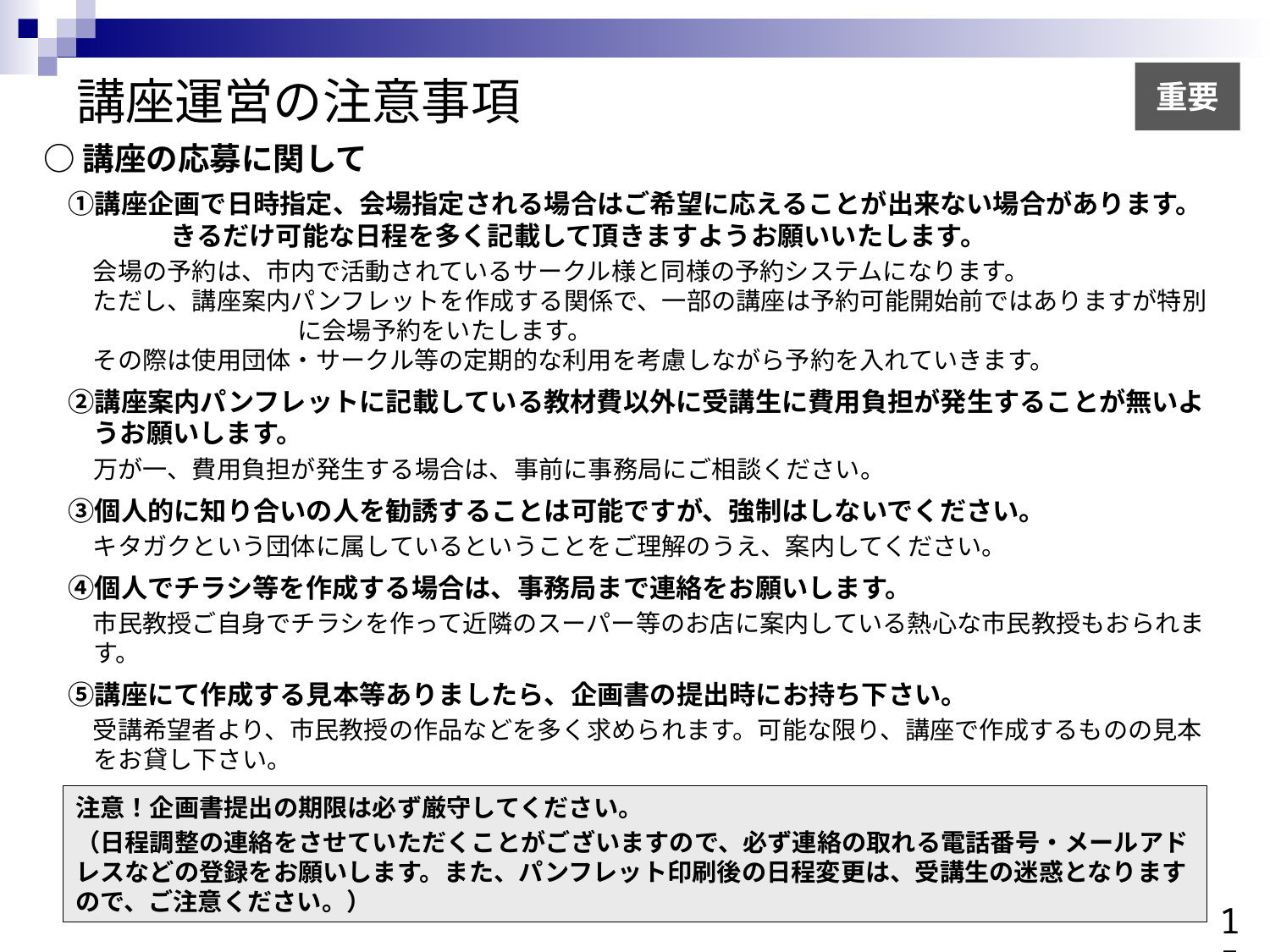

重要
# 講座運営の注意事項
○講座の応募に関して
　①講座企画で日時指定、会場指定される場合はご希望に応えることが出来ない場合があります。	きるだけ可能な日程を多く記載して頂きますようお願いいたします。
　　会場の予約は、市内で活動されているサークル様と同様の予約システムになります。
　　ただし、講座案内パンフレットを作成する関係で、一部の講座は予約可能開始前ではありますが特別　　　　　		に会場予約をいたします。
　　その際は使用団体・サークル等の定期的な利用を考慮しながら予約を入れていきます。
　②講座案内パンフレットに記載している教材費以外に受講生に費用負担が発生することが無いよ	うお願いします。
　　万が一、費用負担が発生する場合は、事前に事務局にご相談ください。
　③個人的に知り合いの人を勧誘することは可能ですが、強制はしないでください。
　　キタガクという団体に属しているということをご理解のうえ、案内してください。
　④個人でチラシ等を作成する場合は、事務局まで連絡をお願いします。
　　市民教授ご自身でチラシを作って近隣のスーパー等のお店に案内している熱心な市民教授もおられま	す。
　⑤講座にて作成する見本等ありましたら、企画書の提出時にお持ち下さい。
　　受講希望者より、市民教授の作品などを多く求められます。可能な限り、講座で作成するものの見本	をお貸し下さい。
注意！企画書提出の期限は必ず厳守してください。
（日程調整の連絡をさせていただくことがございますので、必ず連絡の取れる電話番号・メールアドレスなどの登録をお願いします。また、パンフレット印刷後の日程変更は、受講生の迷惑となりますので、ご注意ください。）
15